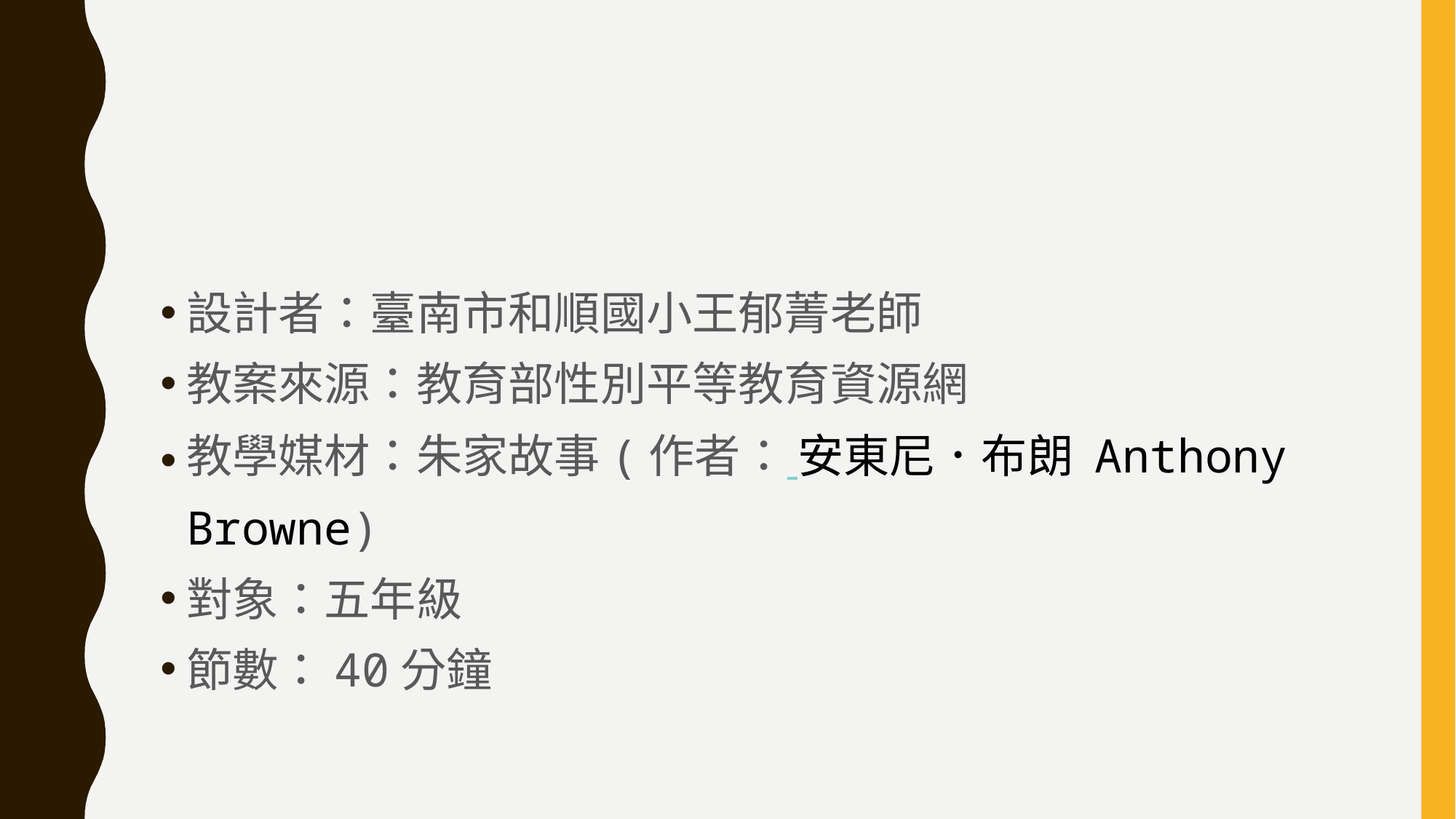

#
設計者：臺南市和順國小王郁菁老師
教案來源：教育部性別平等教育資源網
教學媒材：朱家故事(作者： 安東尼．布朗 Anthony Browne)
對象：五年級
節數：40分鐘